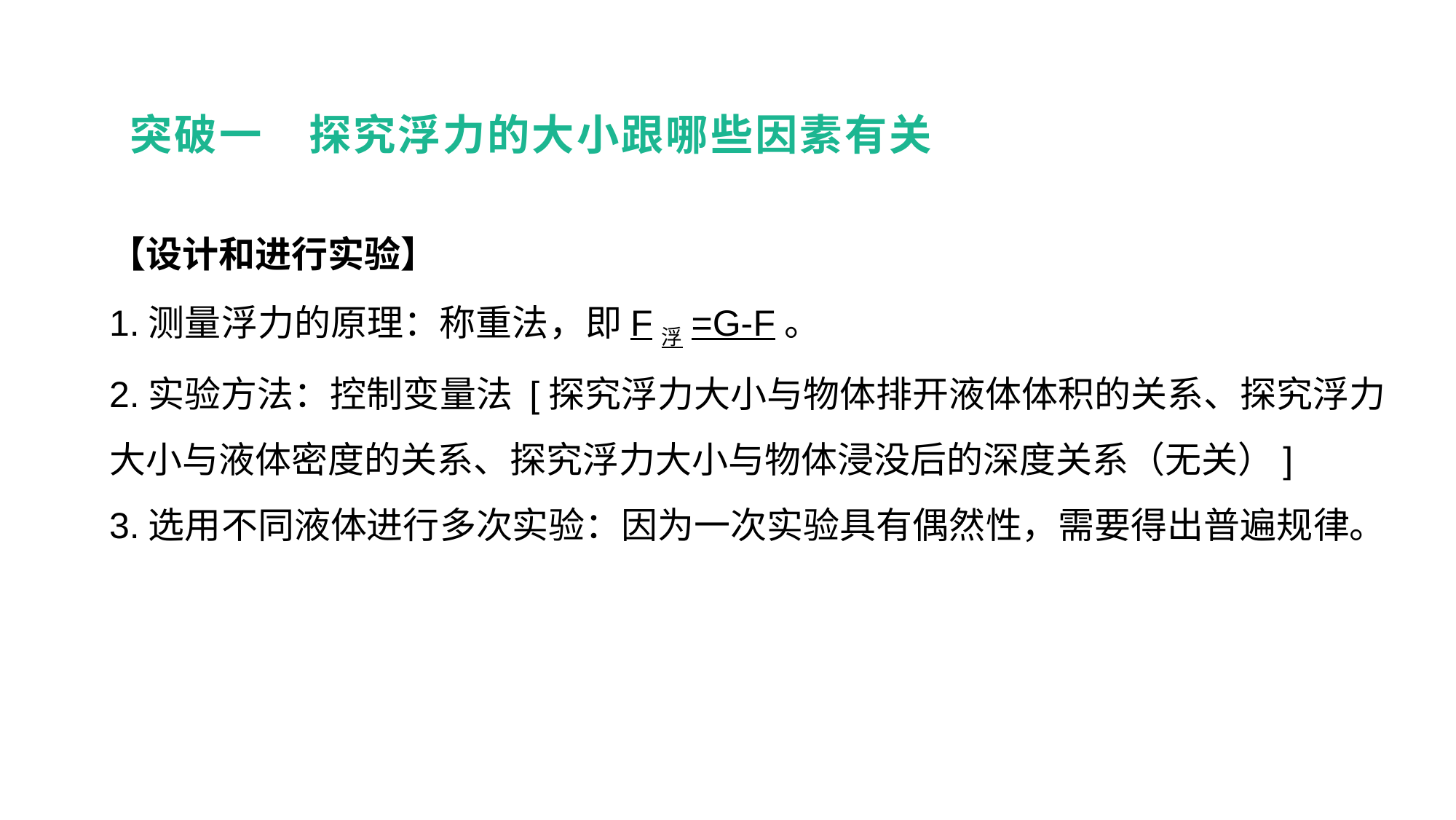

突破一　探究浮力的大小跟哪些因素有关
【设计和进行实验】
1.测量浮力的原理：称重法，即F浮=G-F。
2.实验方法：控制变量法 [探究浮力大小与物体排开液体体积的关系、探究浮力大小与液体密度的关系、探究浮力大小与物体浸没后的深度关系（无关）]
3.选用不同液体进行多次实验：因为一次实验具有偶然性，需要得出普遍规律。
实验突破 素养提升